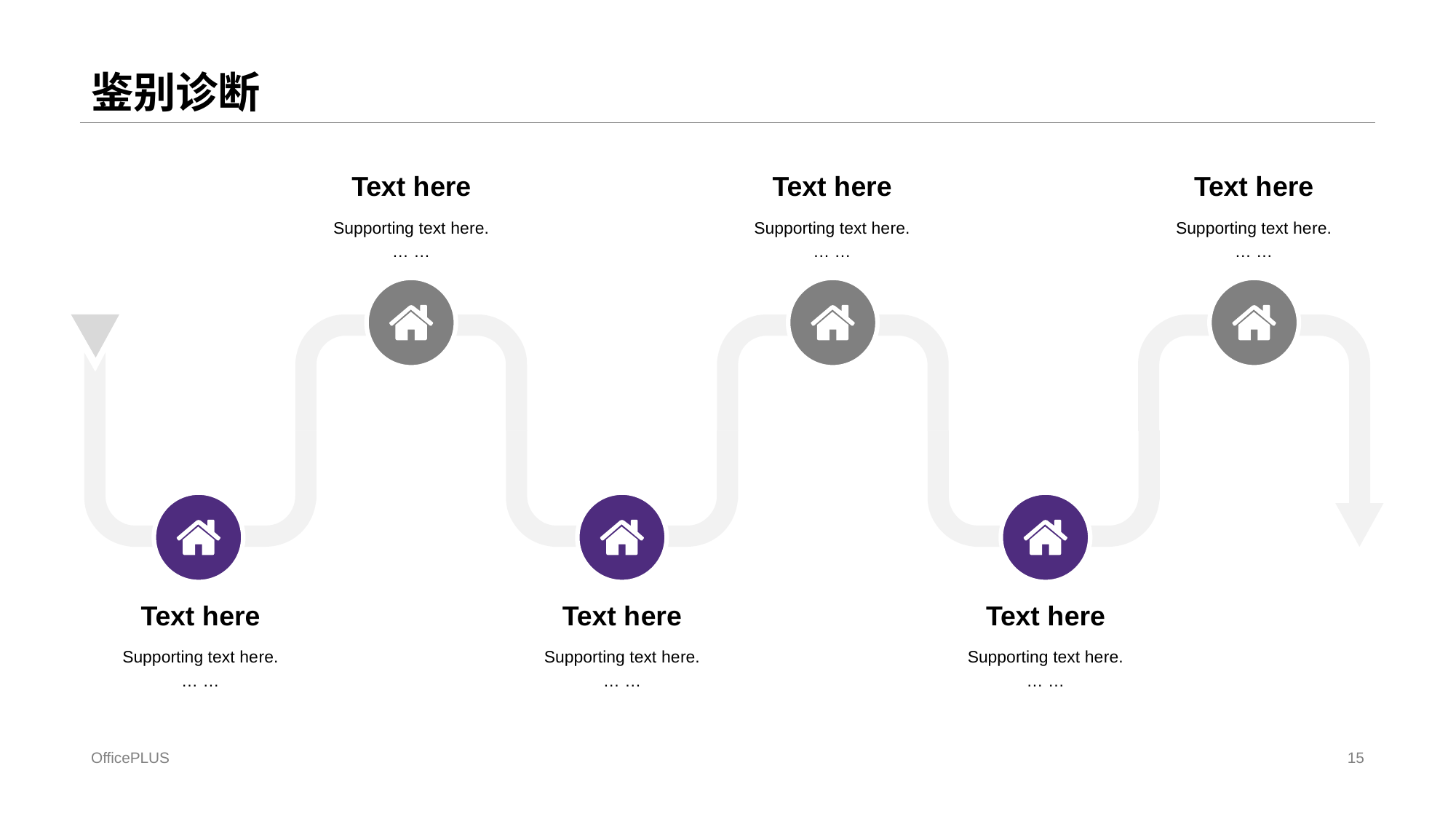

# 鉴别诊断
Text h ere
Text h ere
Text h ere
Supporting text he re.
… …
Supporting text he re.
… …
Supporting text he re.
… …

Text h ere
Text h ere
Text h ere
Supporting text he re.
… …
Supporting text he re.
… …
Supporting text he re.
… …
OfficePLUS
15